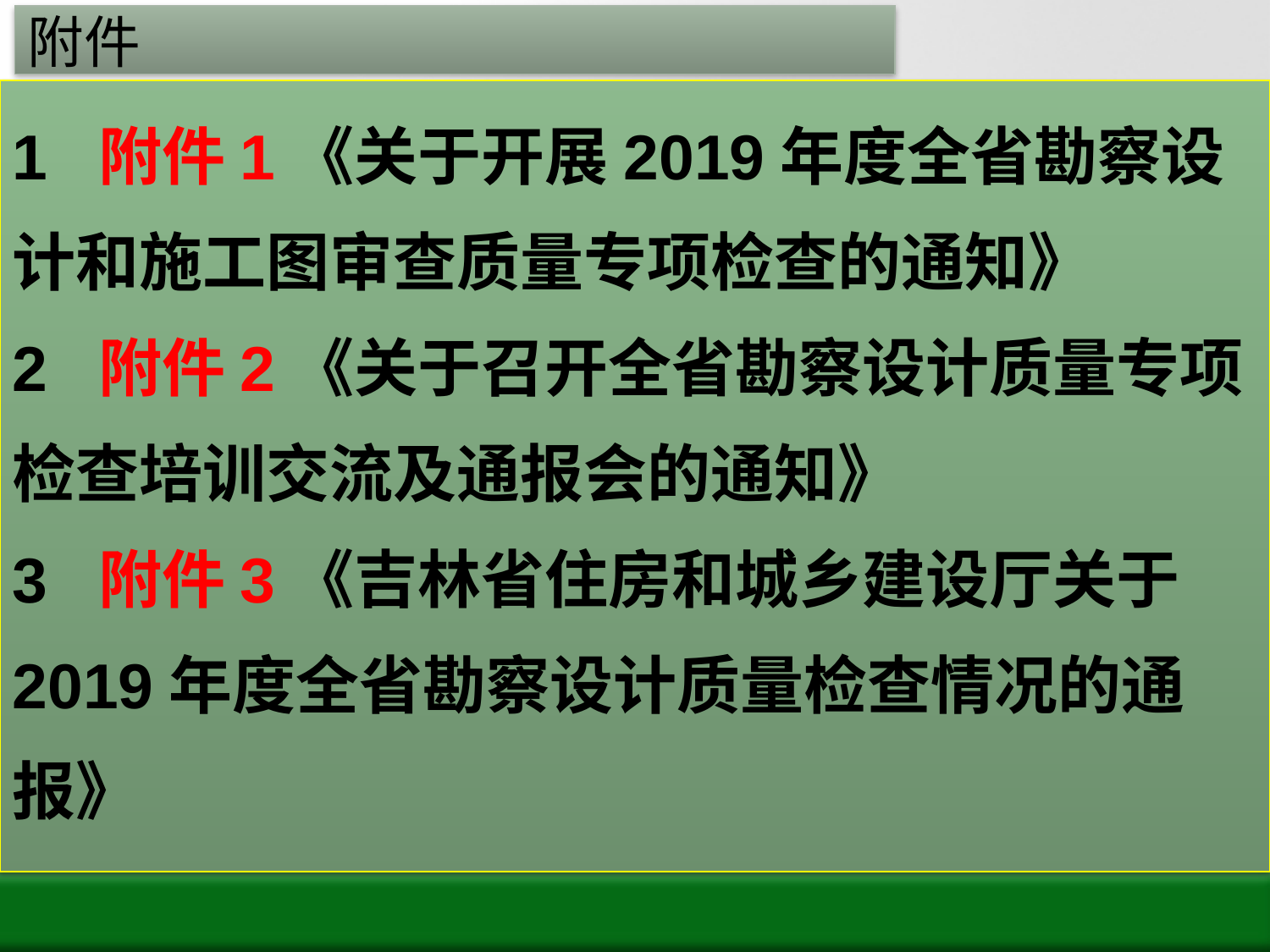

# 附件
1  附件1《关于开展2019年度全省勘察设计和施工图审查质量专项检查的通知》
2  附件2《关于召开全省勘察设计质量专项检查培训交流及通报会的通知》
3  附件3《吉林省住房和城乡建设厅关于2019年度全省勘察设计质量检查情况的通报》